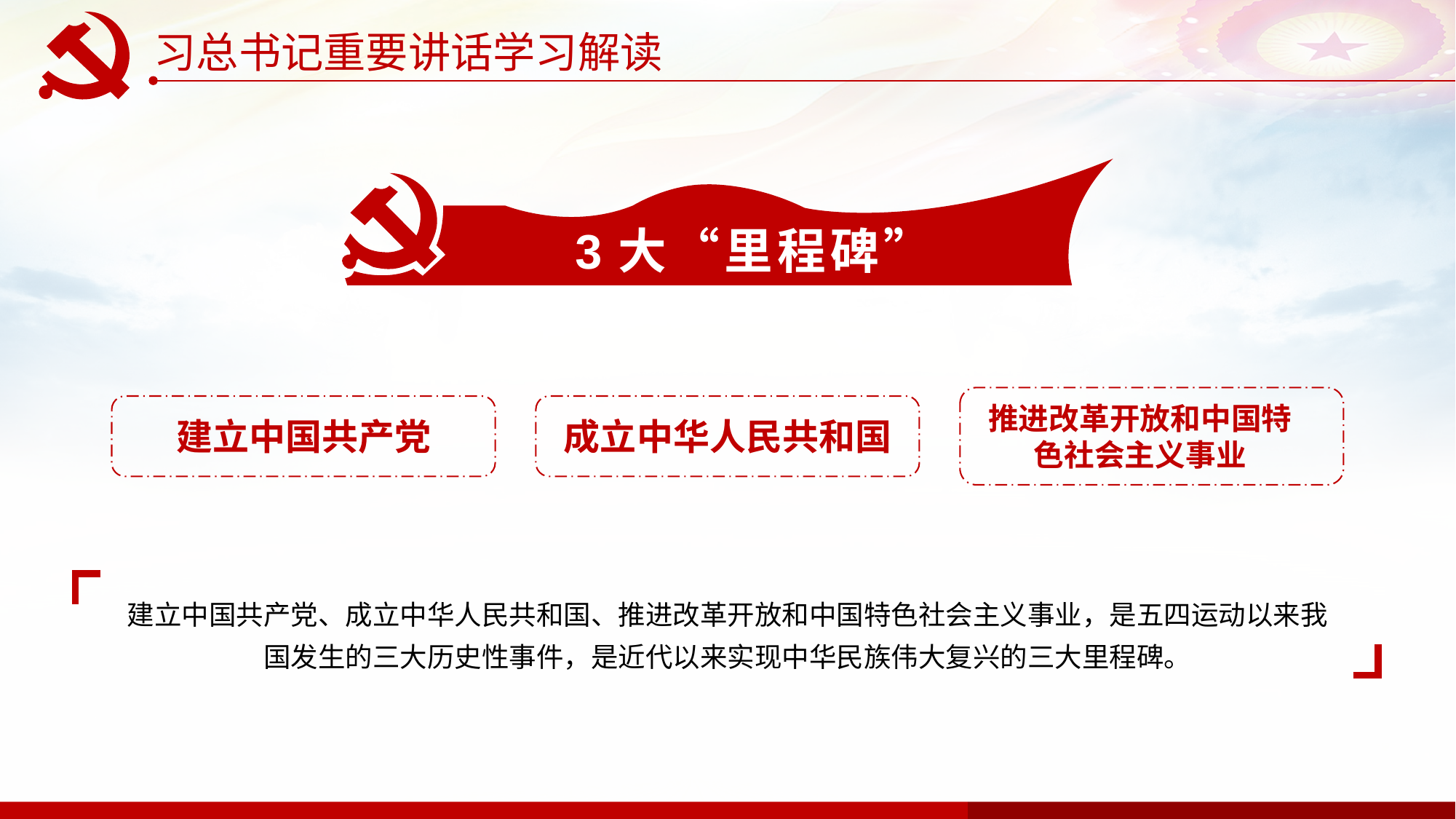

习总书记重要讲话学习解读

3大“里程碑”

推进改革开放和中国特色社会主义事业

建立中国共产党

成立中华人民共和国

建立中国共产党、成立中华人民共和国、推进改革开放和中国特色社会主义事业，是五四运动以来我国发生的三大历史性事件，是近代以来实现中华民族伟大复兴的三大里程碑。